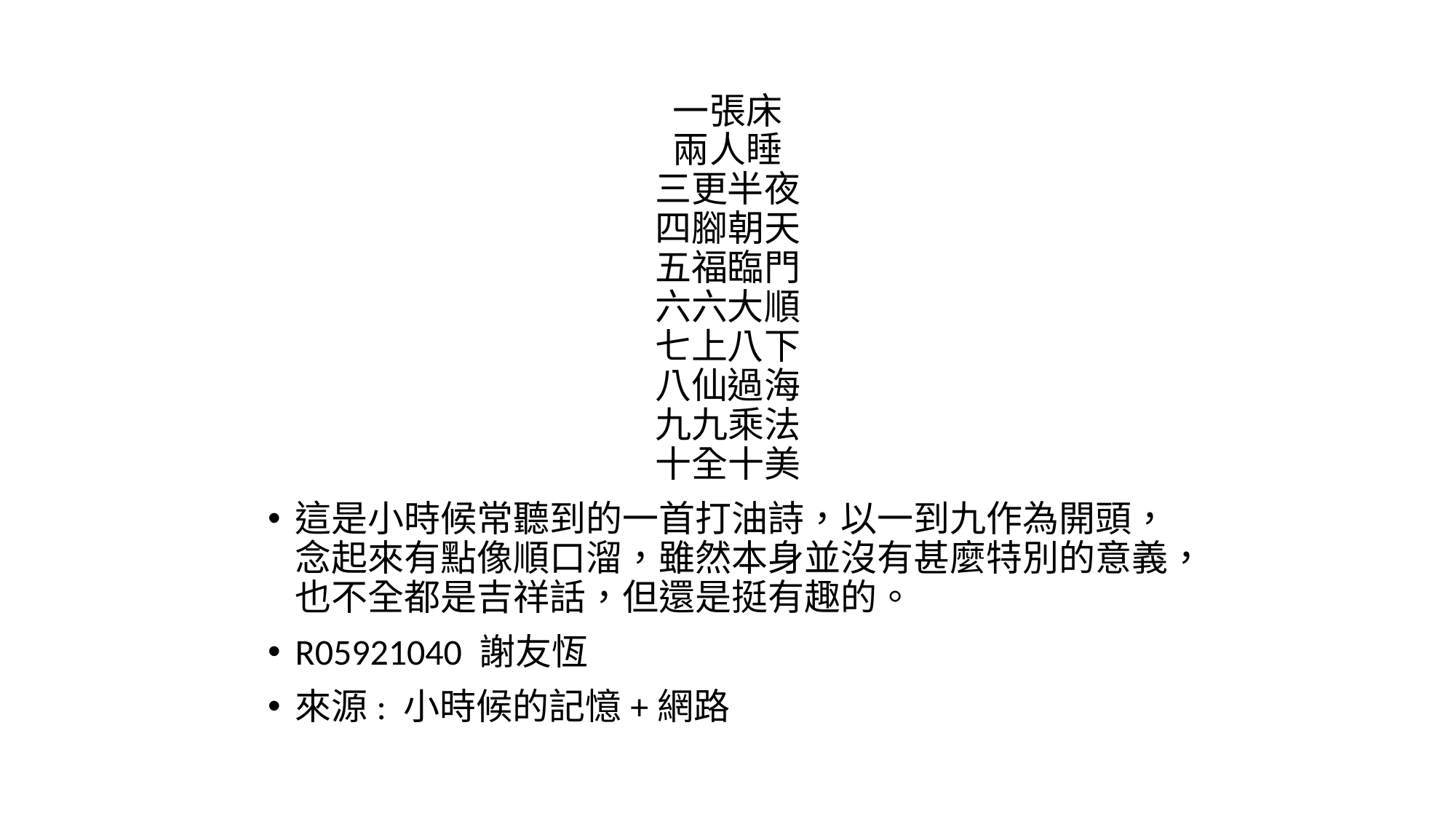

一張床
兩人睡
三更半夜
四腳朝天
五福臨門
六六大順
七上八下
八仙過海
九九乘法
十全十美
這是小時候常聽到的一首打油詩，以一到九作為開頭，念起來有點像順口溜，雖然本身並沒有甚麼特別的意義，也不全都是吉祥話，但還是挺有趣的。
R05921040 謝友恆
來源: 小時候的記憶+網路